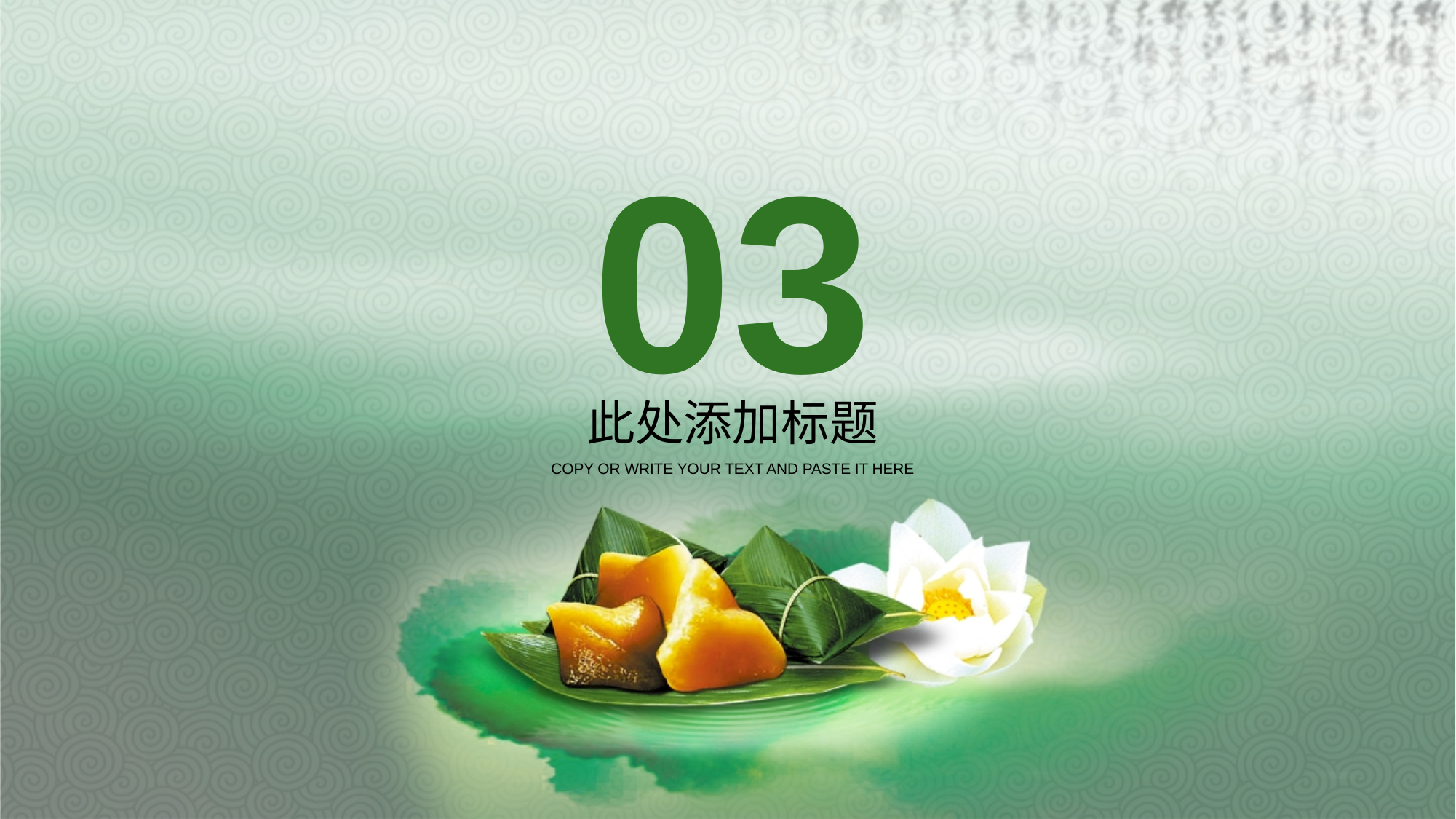

03
此处添加标题
COPY OR WRITE YOUR TEXT AND PASTE IT HERE